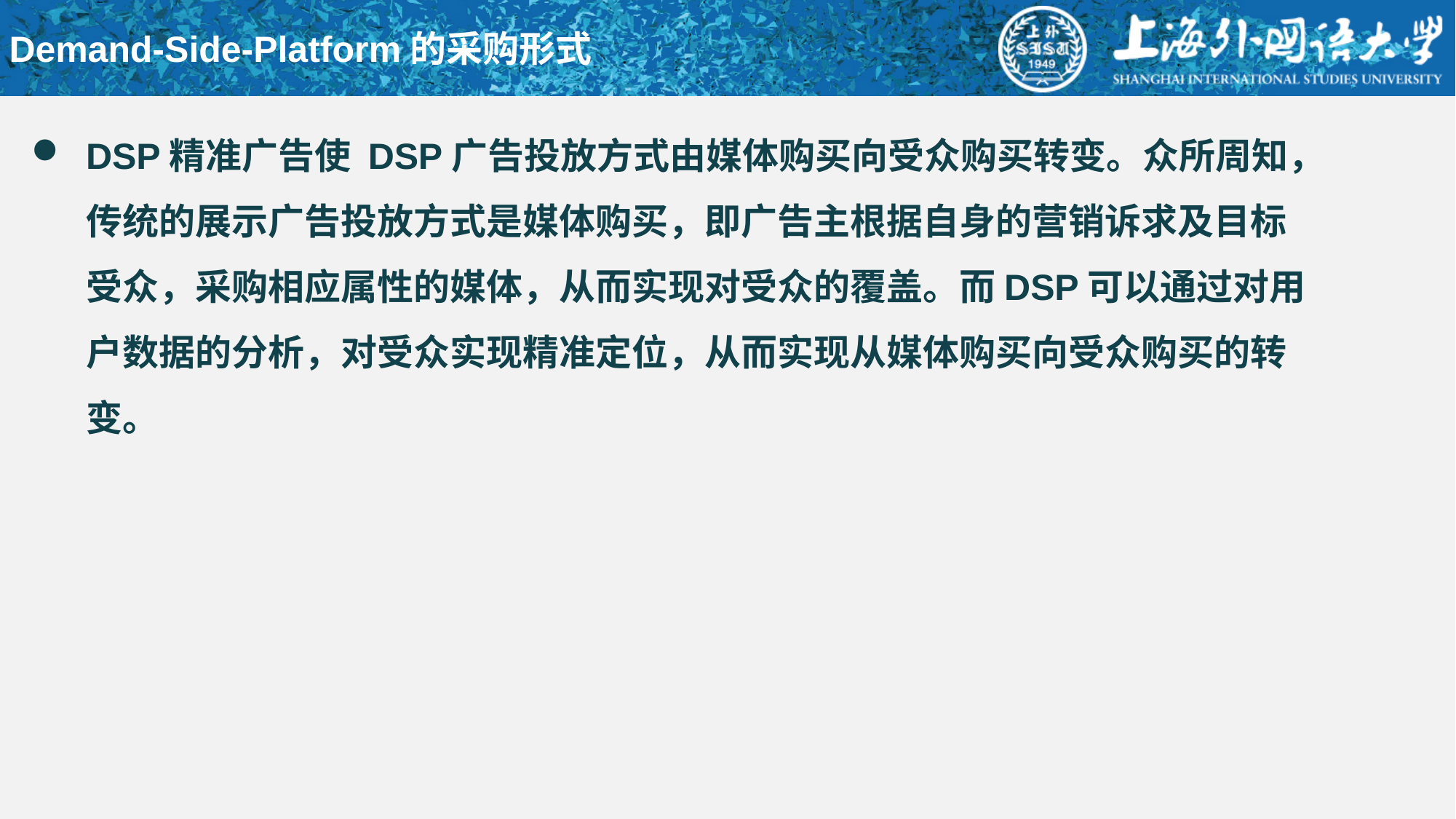

# Demand-Side-Platform的采购形式
DSP精准广告使 DSP广告投放方式由媒体购买向受众购买转变。众所周知，传统的展示广告投放方式是媒体购买，即广告主根据自身的营销诉求及目标受众，采购相应属性的媒体，从而实现对受众的覆盖。而DSP可以通过对用户数据的分析，对受众实现精准定位，从而实现从媒体购买向受众购买的转变。